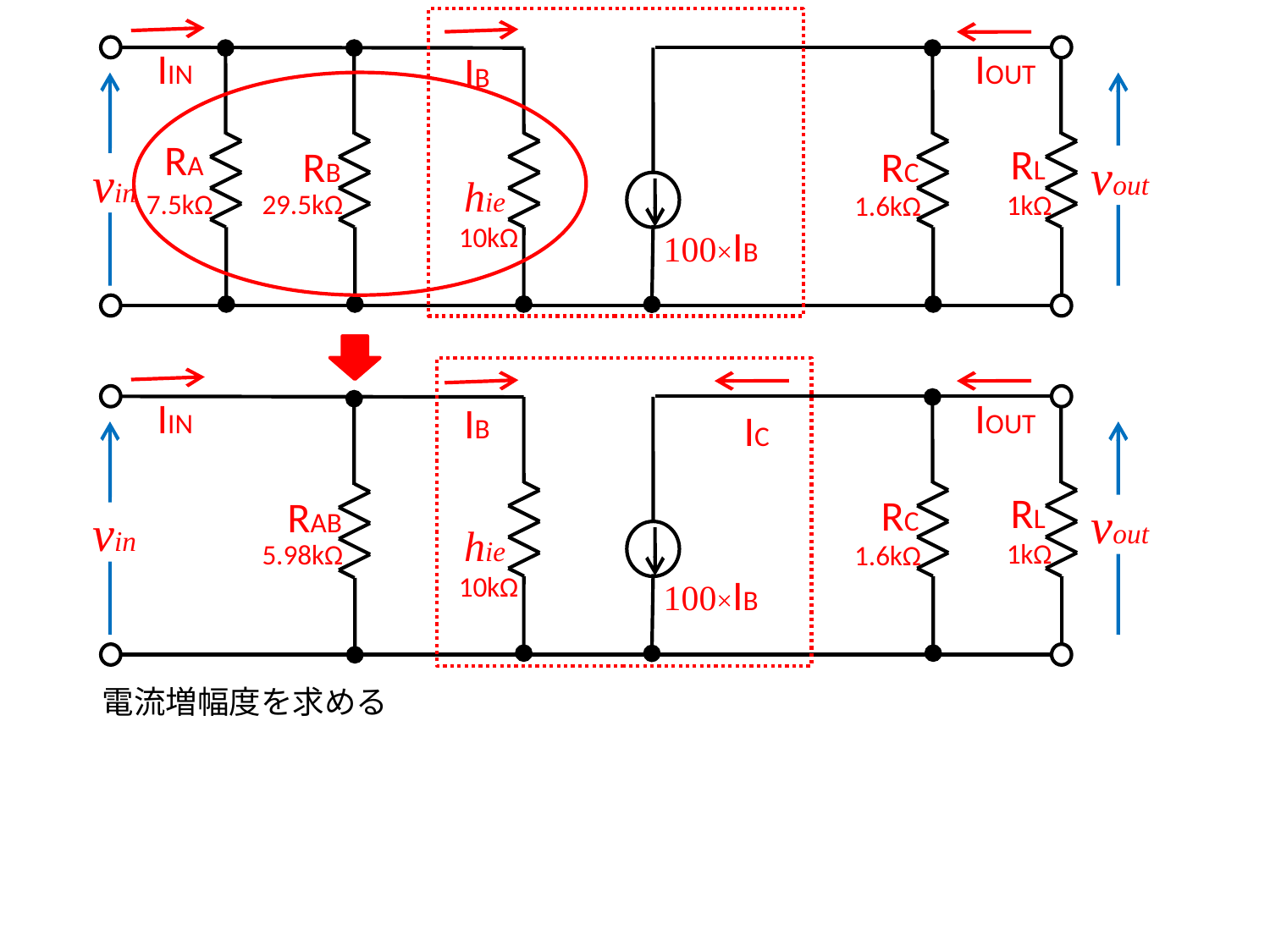

IIN
IOUT

IB

RA
RL

RB
RC
vout
vin
hie

29.5kΩ
7.5kΩ
1kΩ
1.6kΩ
10kΩ
100×IB

IIN
IOUT

IB

IC

RL

RC

RAB
vout
vin
hie

1kΩ
5.98kΩ
1.6kΩ
100×IB
10kΩ

電流増幅度を求める